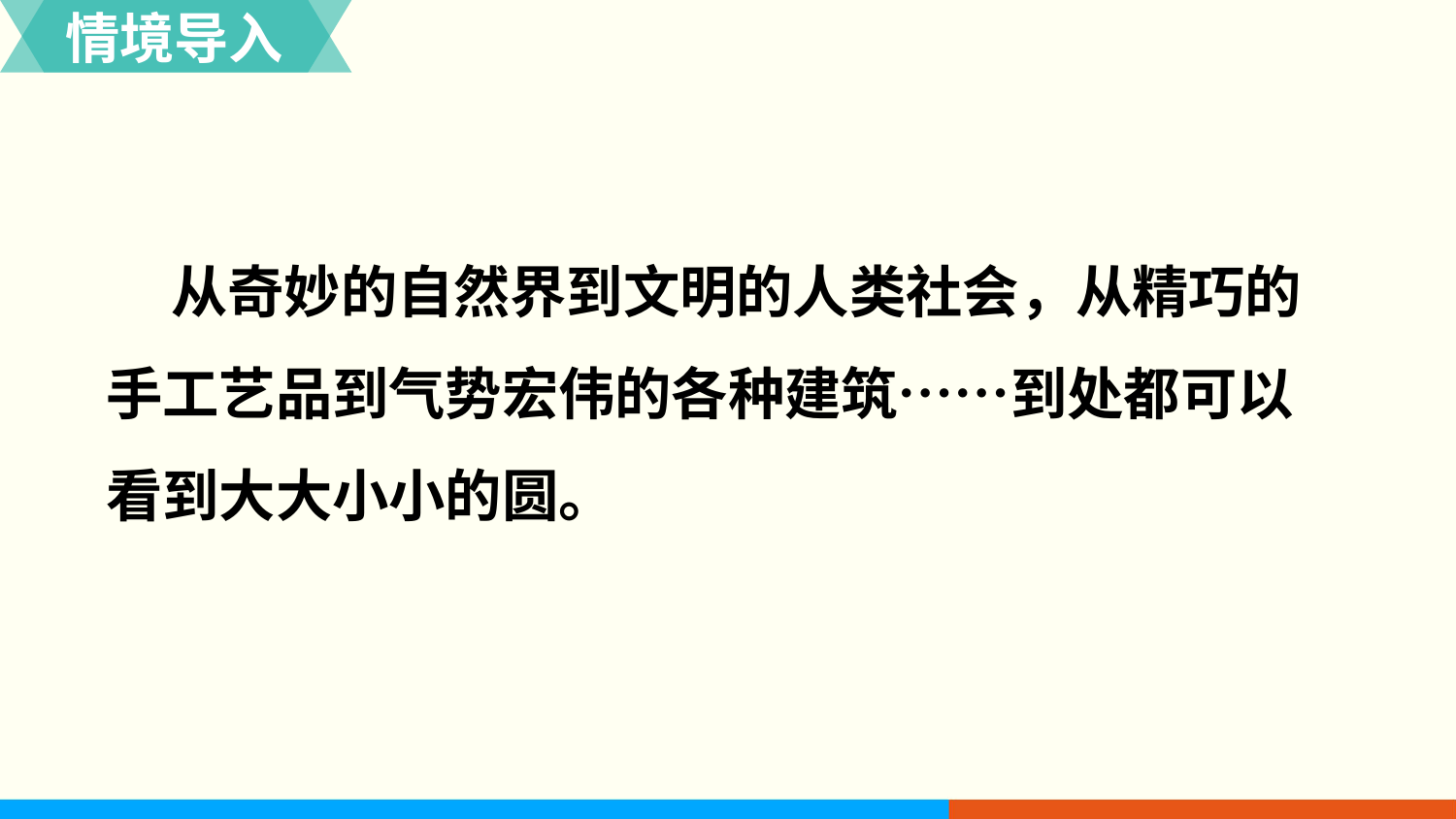

情境导入

    从奇妙的自然界到文明的人类社会，从精巧的手工艺品到气势宏伟的各种建筑……到处都可以看到大大小小的圆。